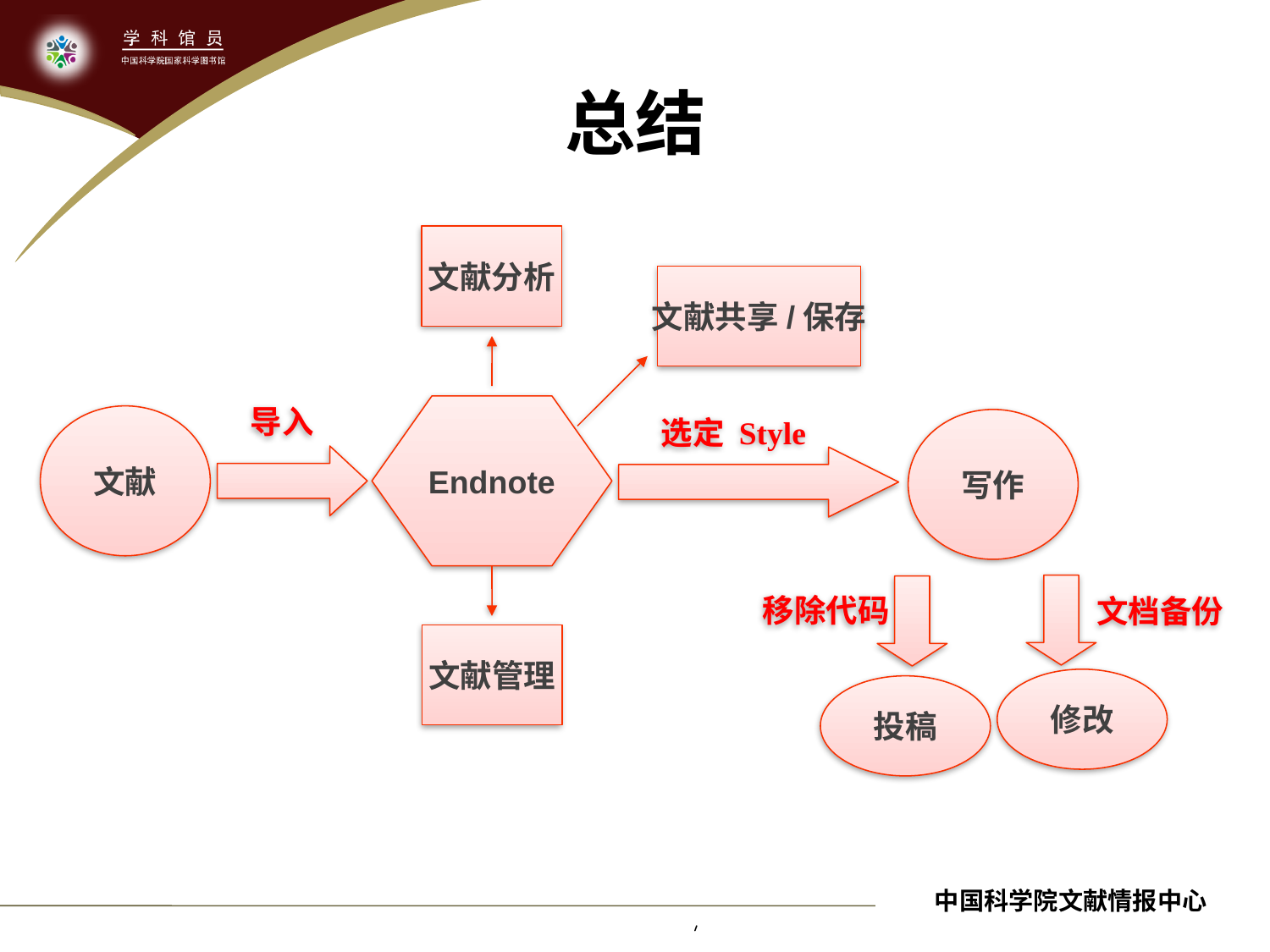

# 总结
文献分析
文献共享/保存

导入
选定 Style
Endnote
文献
写作

移除代码
文档备份

文献管理
修改
投稿
中国科学院文献情报中心